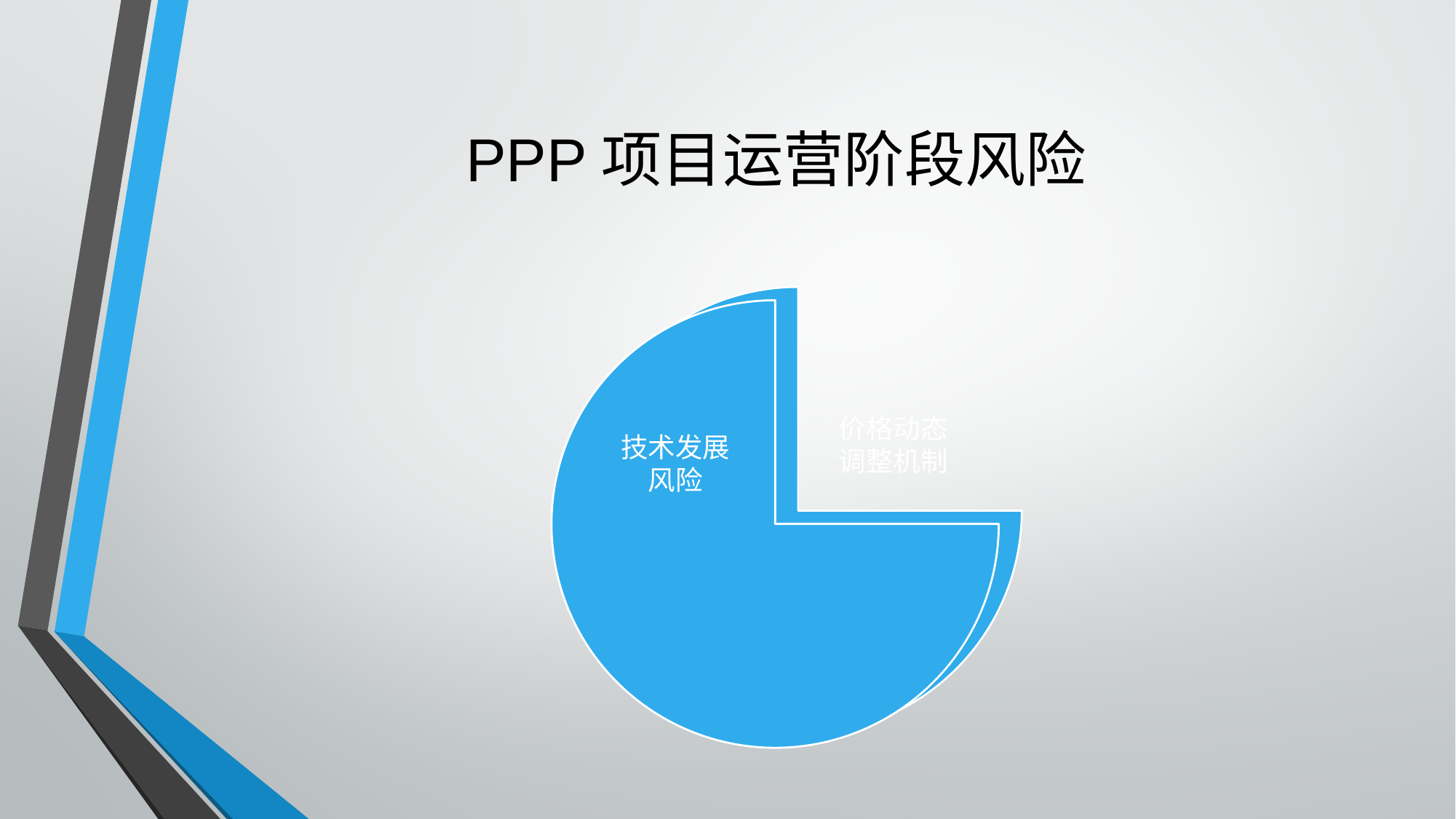

# PPP项目运营阶段风险
价格动态调整机制
最低需求、最低价格风险承担机制
技术发展风险